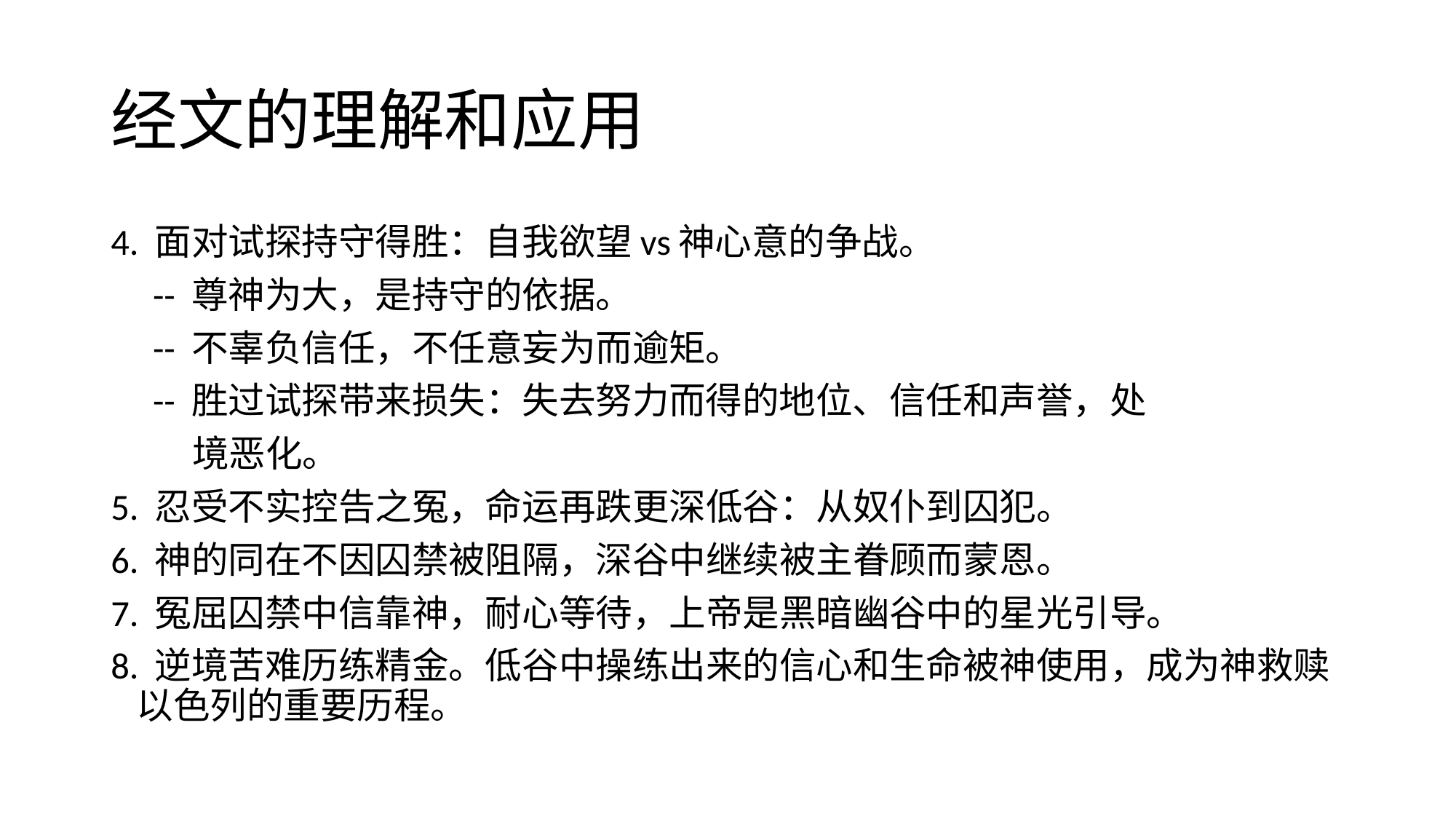

# 经文的理解和应用
4. 面对试探持守得胜：自我欲望vs神心意的争战。
     -- 尊神为大，是持守的依据。
     -- 不辜负信任，不任意妄为而逾矩。
     -- 胜过试探带来损失：失去努力而得的地位、信任和声誉，处
         境恶化。
5. 忍受不实控告之冤，命运再跌更深低谷：从奴仆到囚犯。
6. 神的同在不因囚禁被阻隔，深谷中继续被主眷顾而蒙恩。
7. 冤屈囚禁中信靠神，耐心等待，上帝是黑暗幽谷中的星光引导。
8. 逆境苦难历练精金。低谷中操练出来的信心和生命被神使用，成为神救赎以色列的重要历程。